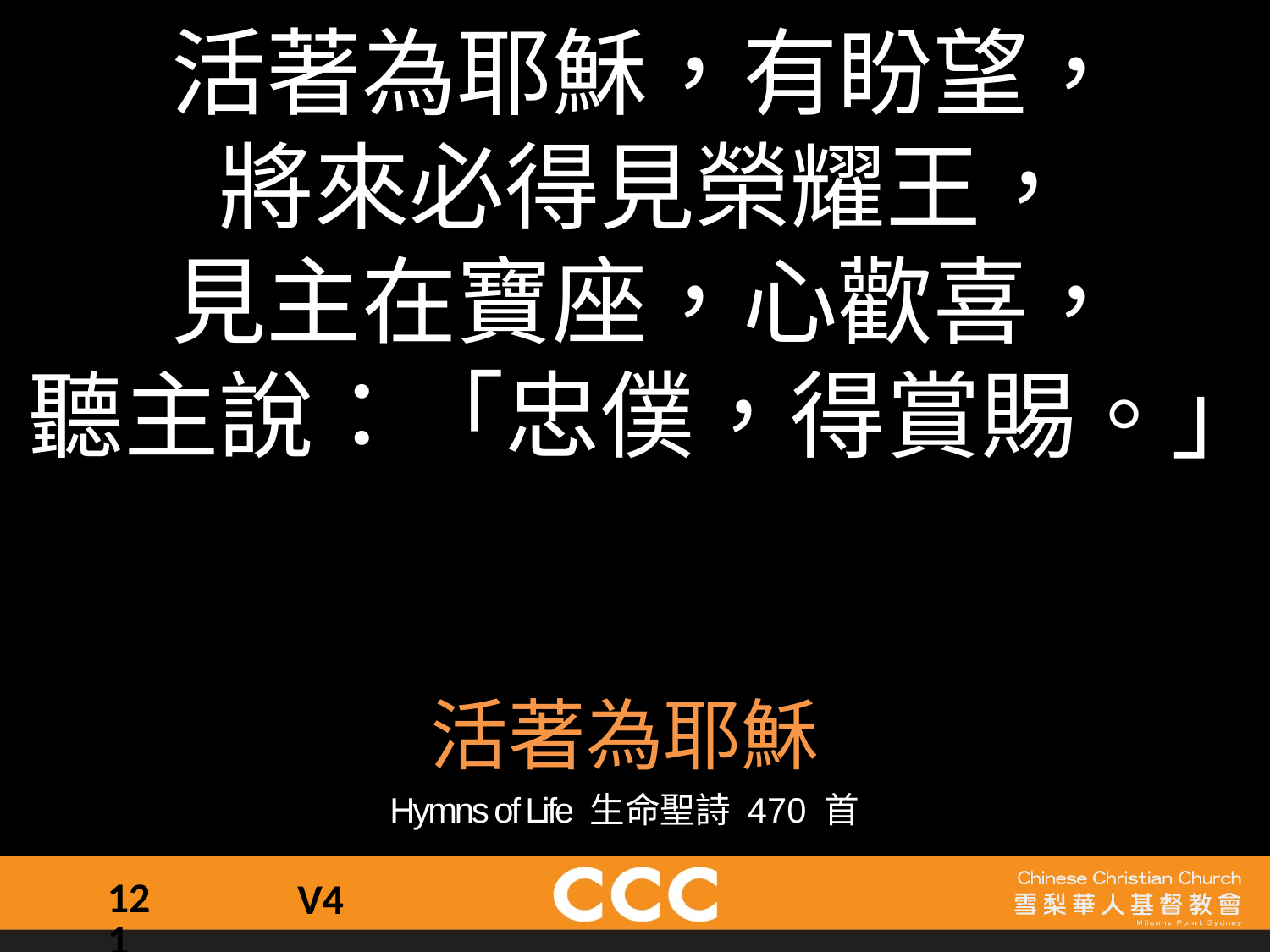

活著為耶穌，有盼望，
將來必得見榮耀王，
見主在寶座，心歡喜，
聽主說：「忠僕，得賞賜。」
活著為耶穌
Hymns of Life 生命聖詩 470 首
121
V4